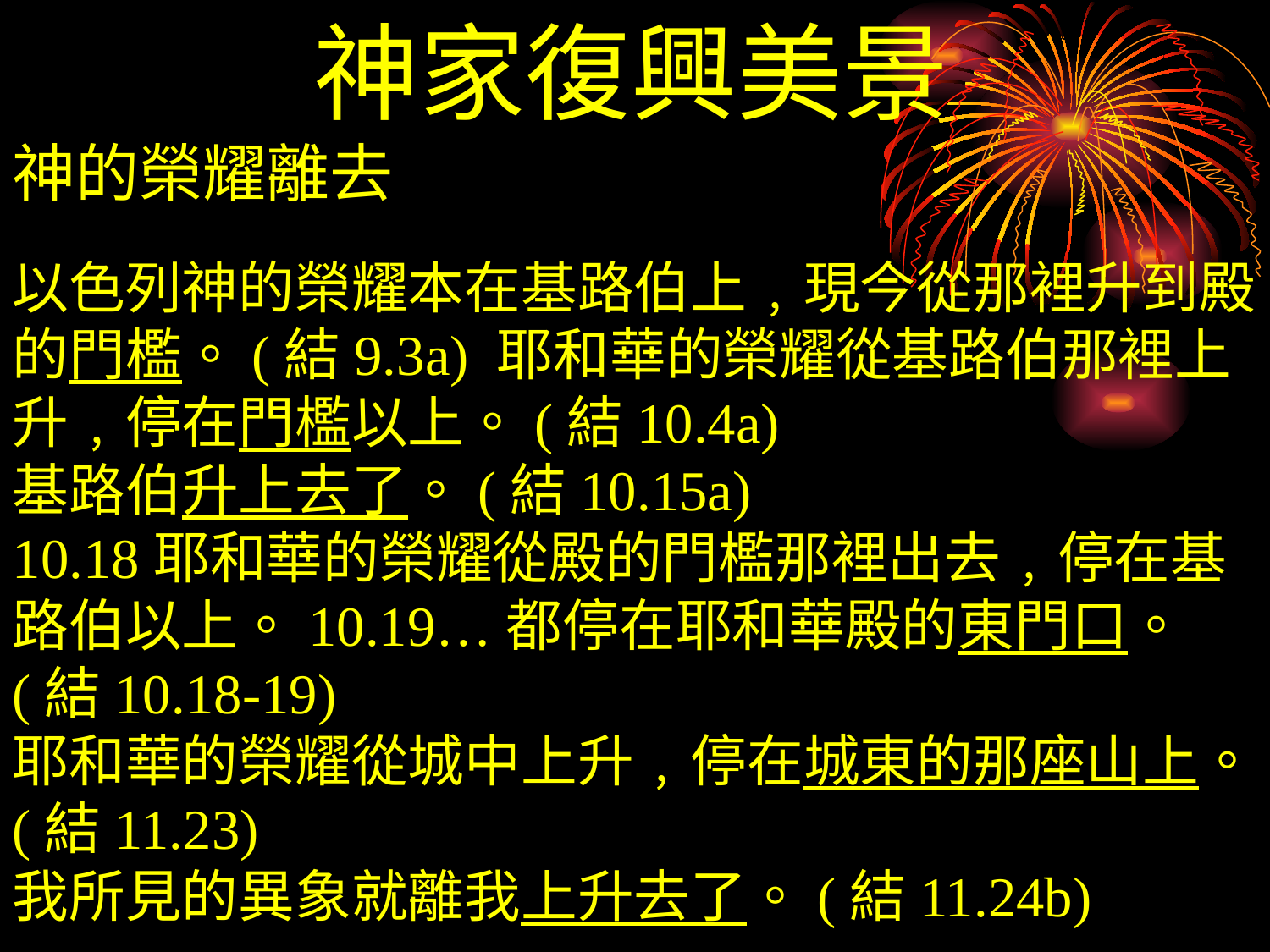

神家復興美景
神的榮耀離去

以色列神的榮耀本在基路伯上﹐現今從那裡升到殿的門檻。(結9.3a) 耶和華的榮耀從基路伯那裡上升﹐停在門檻以上。(結10.4a)
基路伯升上去了。(結10.15a)
10.18耶和華的榮耀從殿的門檻那裡出去﹐停在基路伯以上。10.19…都停在耶和華殿的東門口。(結10.18-19)
耶和華的榮耀從城中上升﹐停在城東的那座山上。(結11.23)
我所見的異象就離我上升去了。(結11.24b)